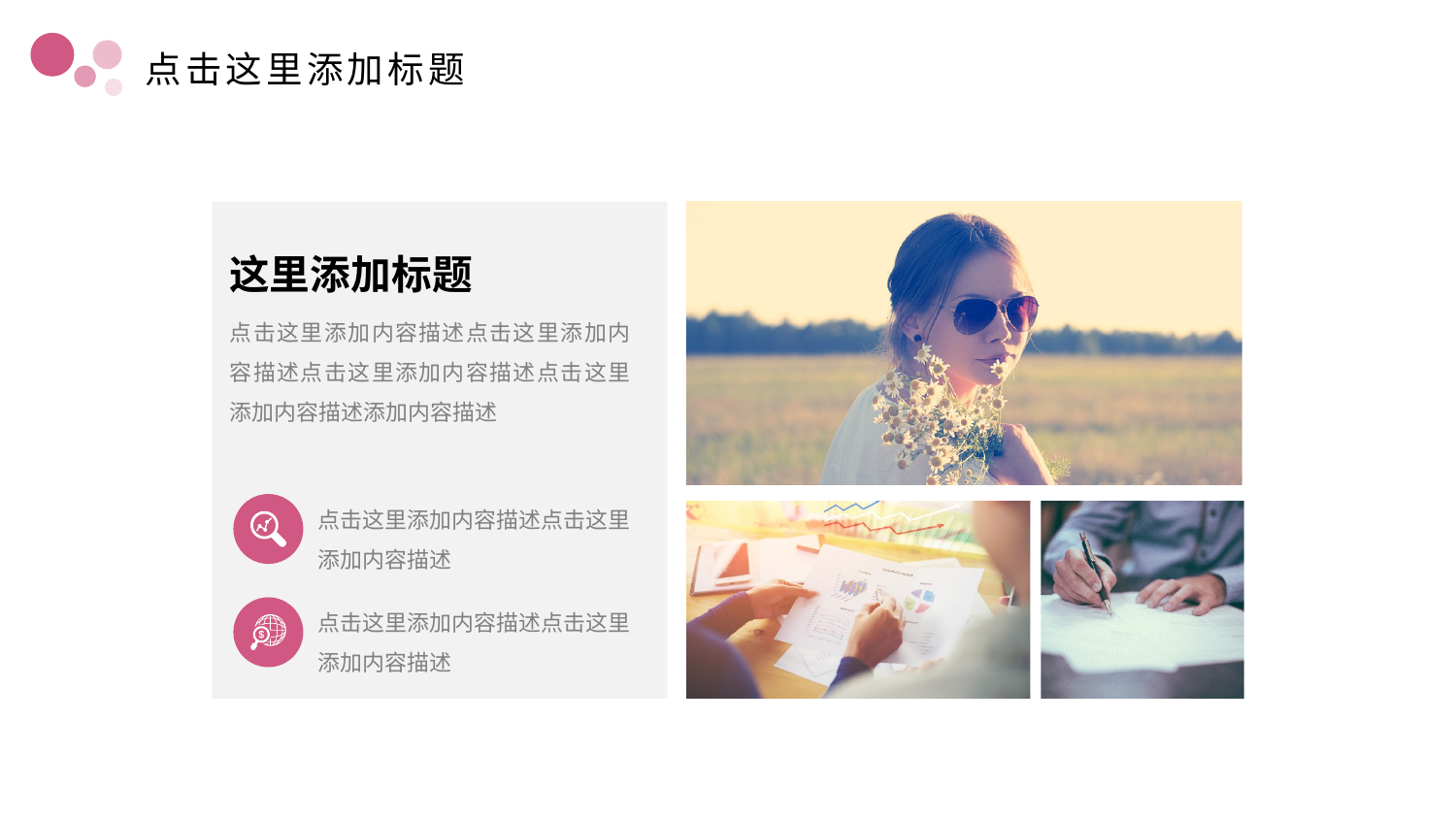

# 点击这里添加标题

这里添加标题
点击这里添加内容描述点击这里添加内容描述点击这里添加内容描述点击这里添加内容描述添加内容描述
点击这里添加内容描述点击这里添加内容描述

点击这里添加内容描述点击这里添加内容描述